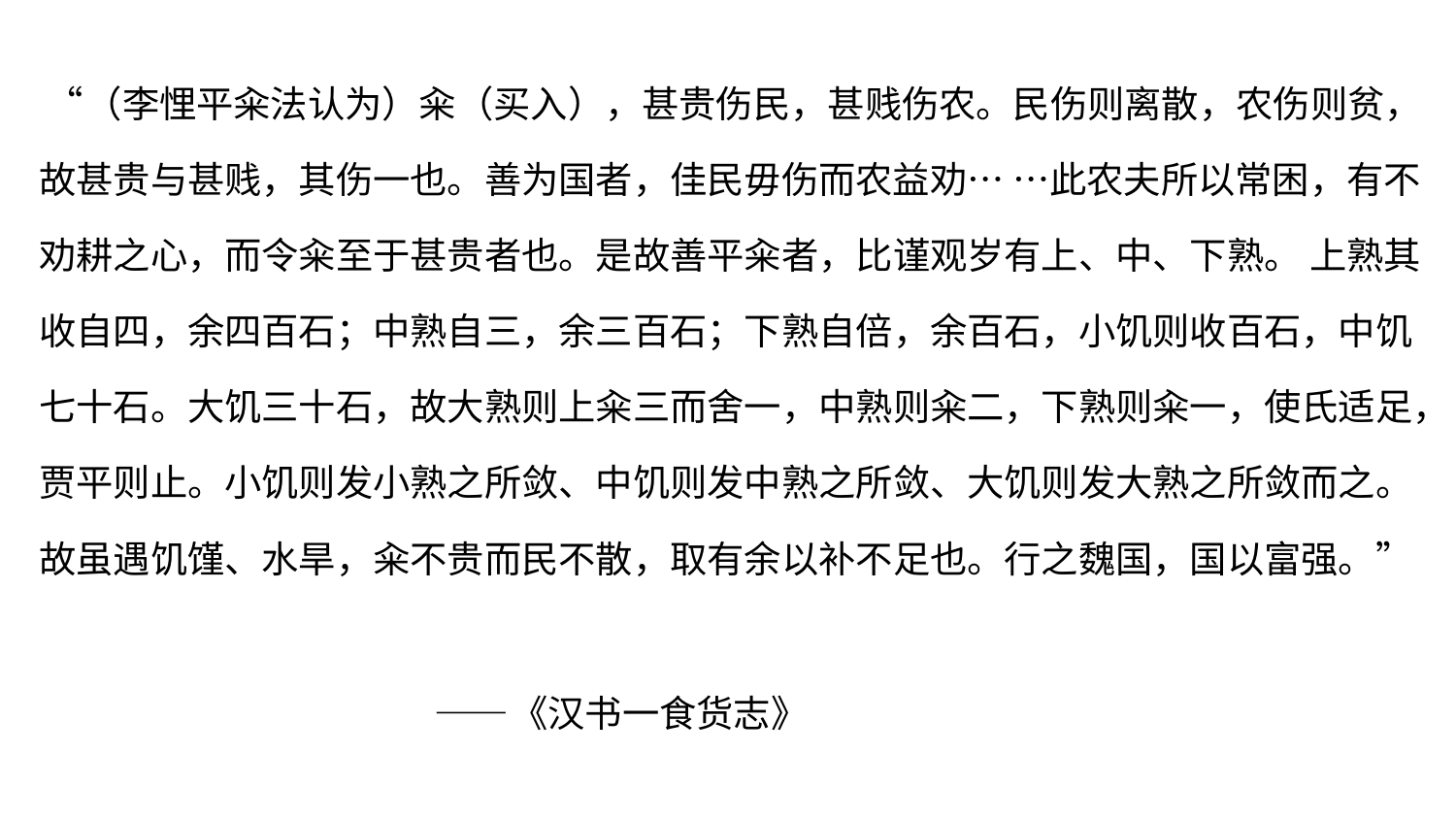

“（李悝平籴法认为）籴（买入），甚贵伤民，甚贱伤农。民伤则离散，农伤则贫，故甚贵与甚贱，其伤一也。善为国者，佳民毋伤而农益劝… …此农夫所以常困，有不劝耕之心，而令籴至于甚贵者也。是故善平籴者，比谨观岁有上、中、下熟。 上熟其收自四，余四百石；中熟自三，余三百石；下熟自倍，余百石，小饥则收百石，中饥七十石。大饥三十石，故大熟则上籴三而舍一，中熟则籴二，下熟则籴一，使氏适足，贾平则止。小饥则发小熟之所敛、中饥则发中熟之所敛、大饥则发大熟之所敛而之。故虽遇饥馑、水旱，籴不贵而民不散，取有余以补不足也。行之魏国，国以富强。”
                                                   ——《汉书一食货志》